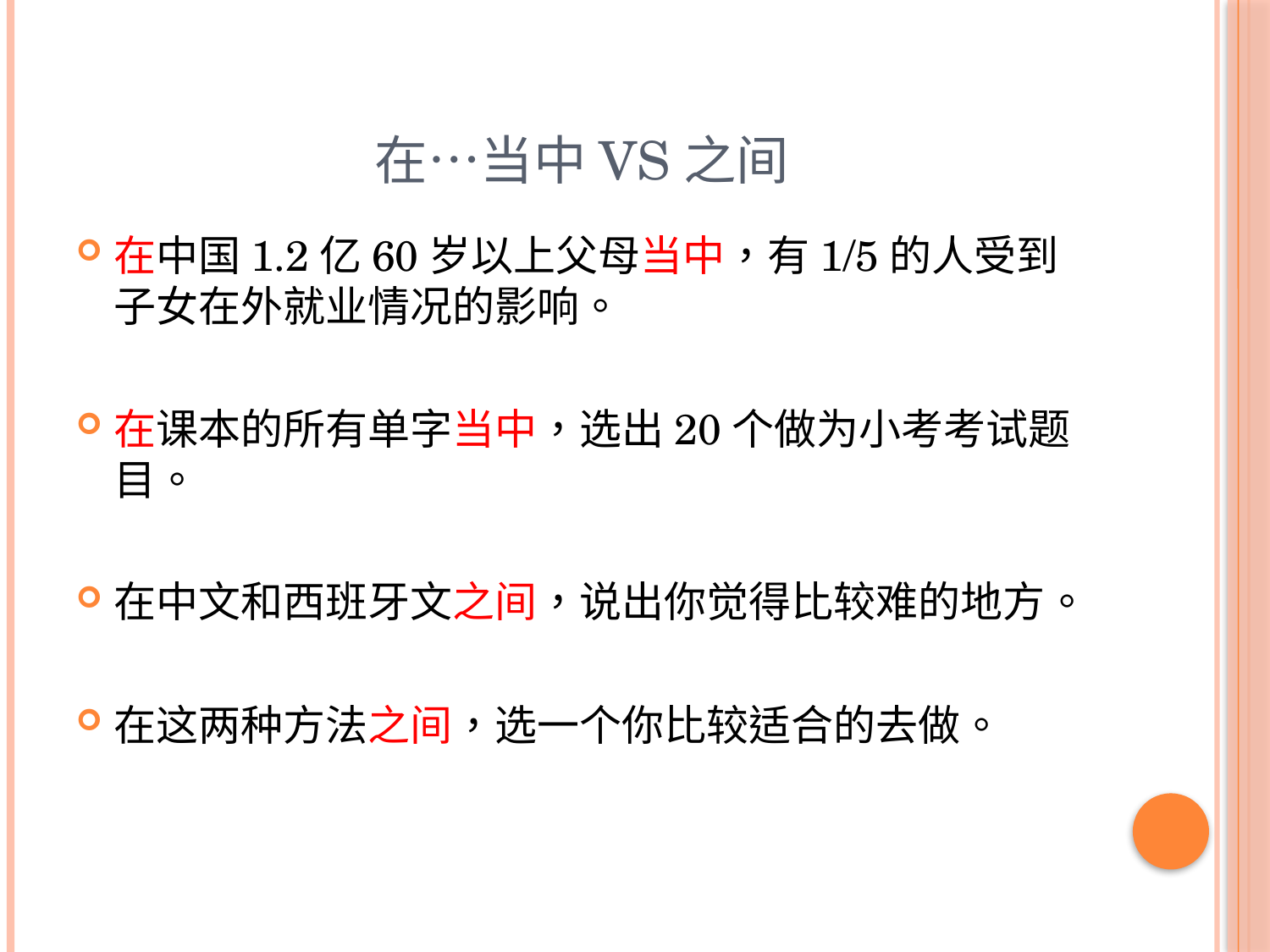

# 在…当中VS之间
在中国1.2亿60岁以上父母当中，有1/5的人受到子女在外就业情况的影响。

在课本的所有单字当中，选出20个做为小考考试题目。

在中文和西班牙文之间，说出你觉得比较难的地方。

在这两种方法之间，选一个你比较适合的去做。